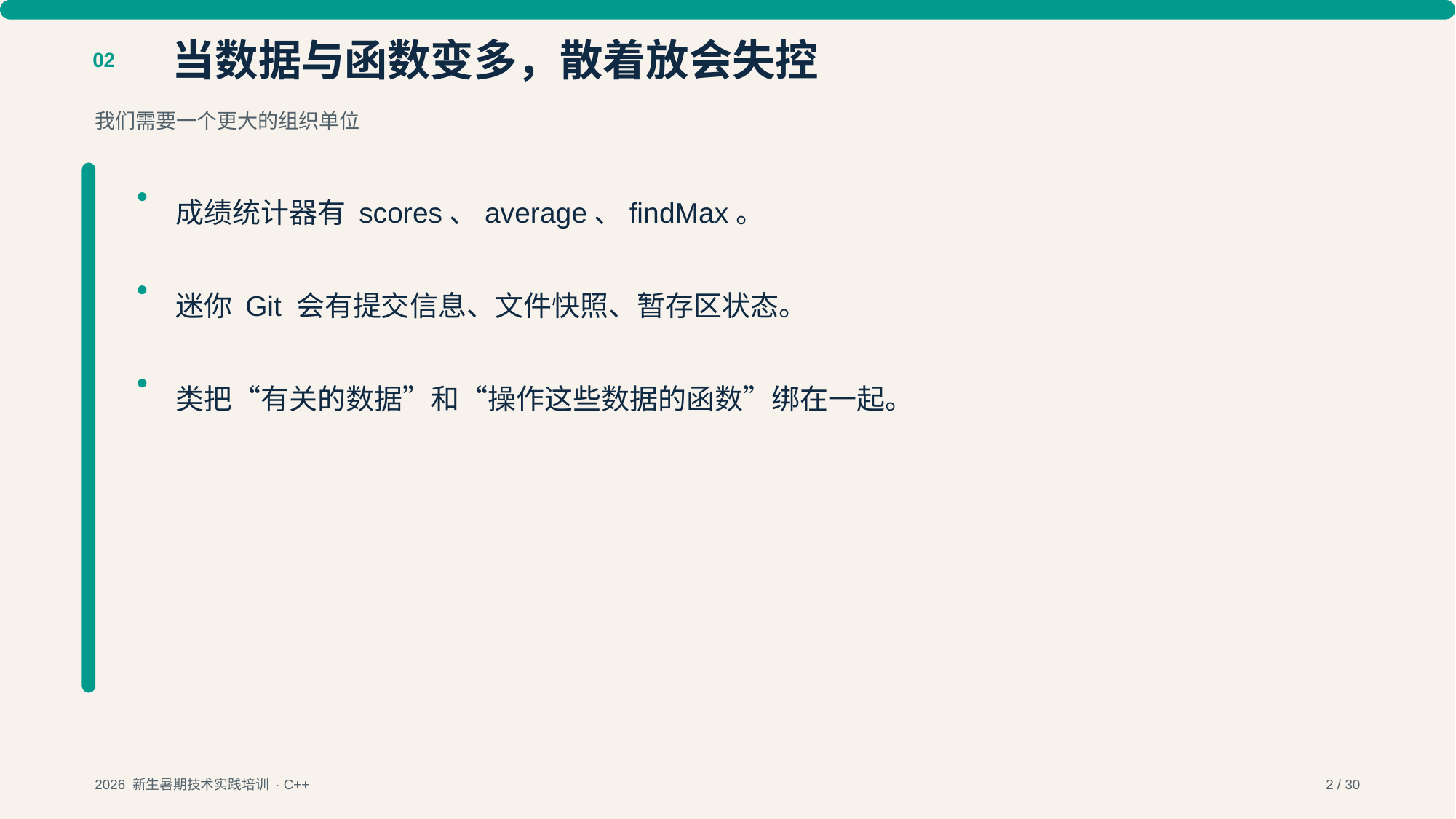

当数据与函数变多，散着放会失控
02
我们需要一个更大的组织单位

•
成绩统计器有 scores、average、findMax。
•
迷你 Git 会有提交信息、文件快照、暂存区状态。
•
类把“有关的数据”和“操作这些数据的函数”绑在一起。
2026 新生暑期技术实践培训 · C++
2 / 30